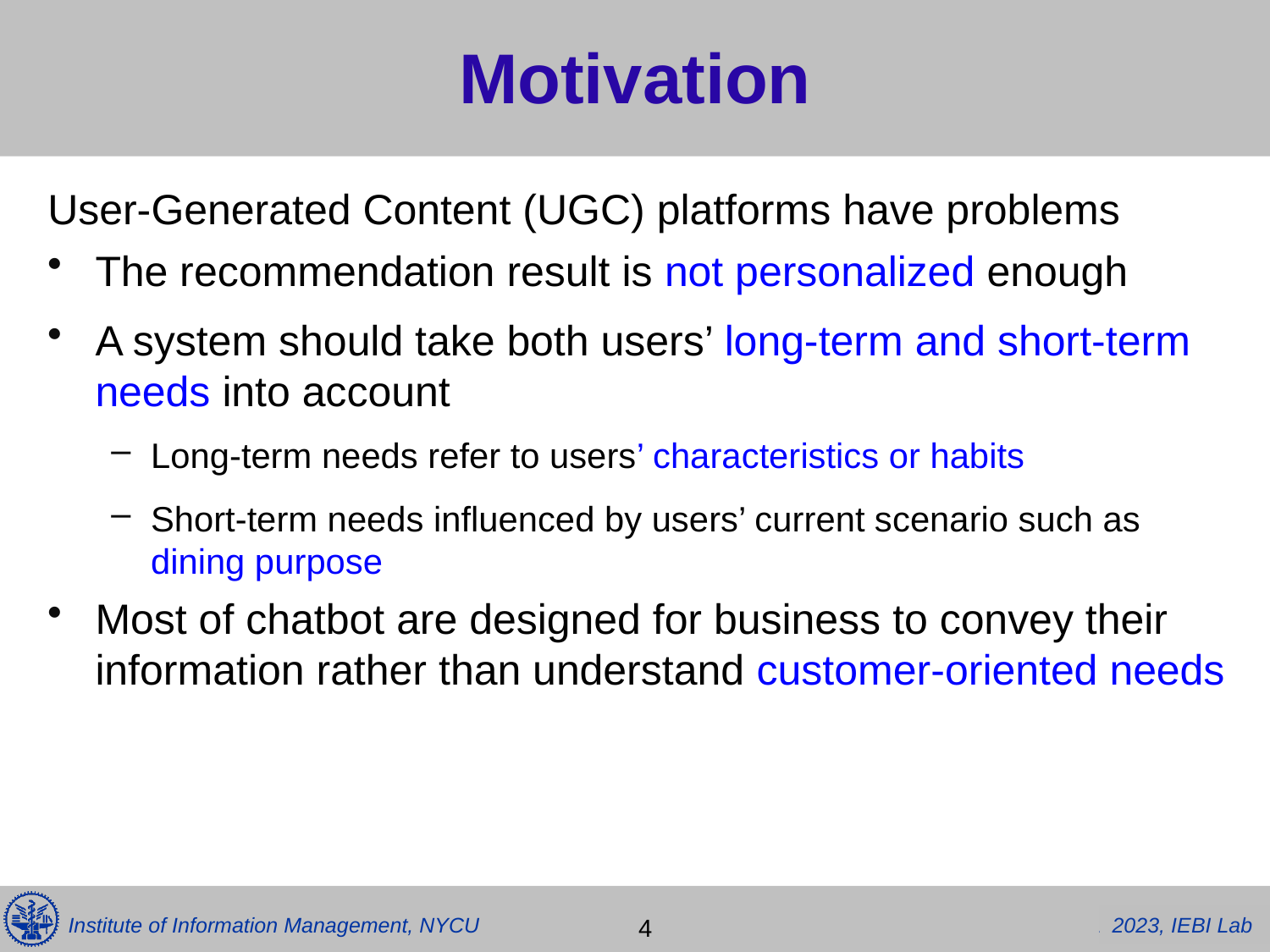

# Motivation
UGC很重要, but still have some problems
Information overload -> they use RS but not personal enough
Mostly focus on short-term preference
For requirement gathering, user may need more help
User-Generated Content (UGC) platforms have problems
The recommendation result is not personalized enough
A system should take both users’ long-term and short-term needs into account
Long-term needs refer to users’ characteristics or habits
Short-term needs influenced by users’ current scenario such as dining purpose
Most of chatbot are designed for business to convey their information rather than understand customer-oriented needs
   4